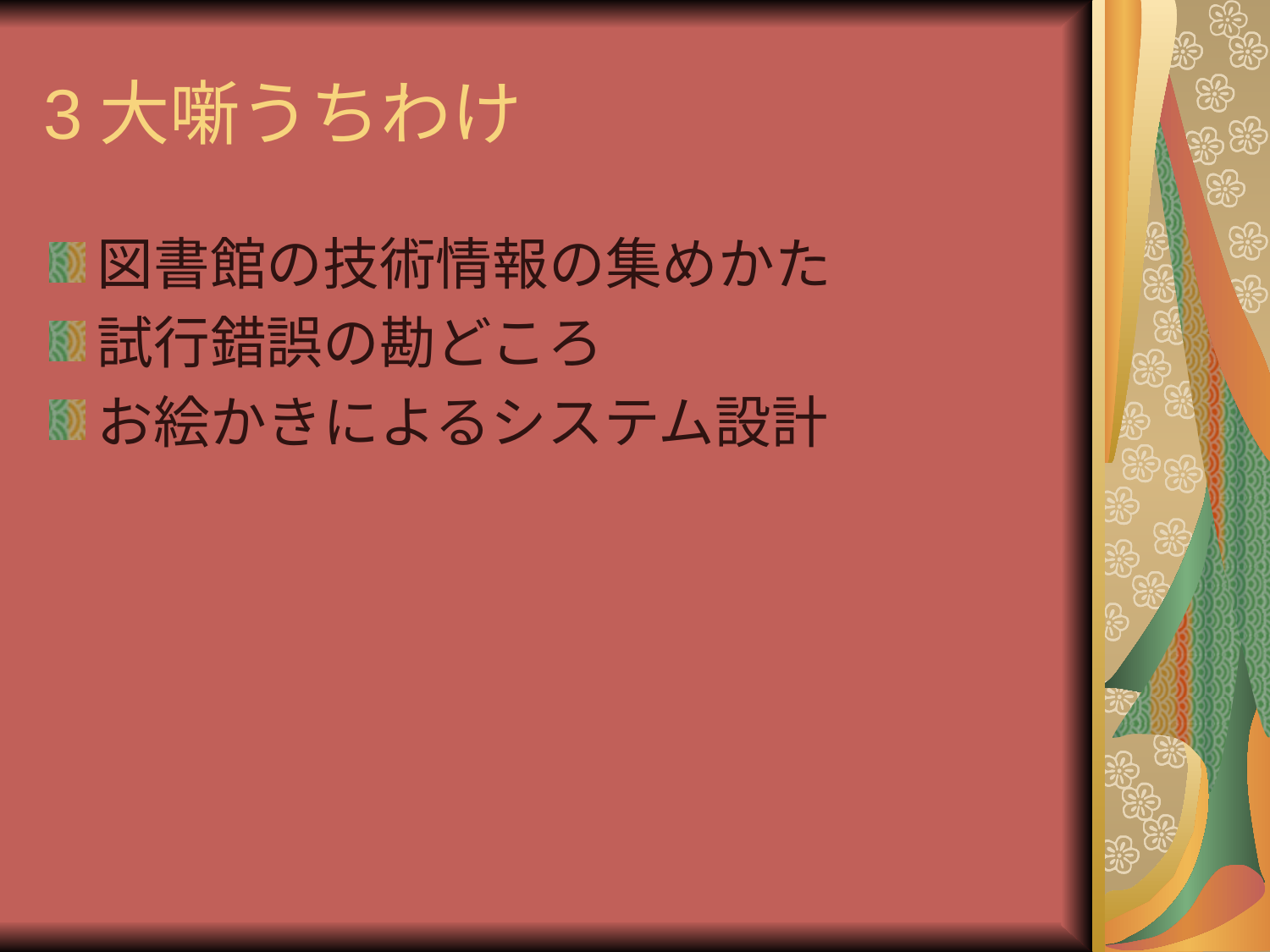

# 3大噺うちわけ
図書館の技術情報の集めかた
試行錯誤の勘どころ
お絵かきによるシステム設計